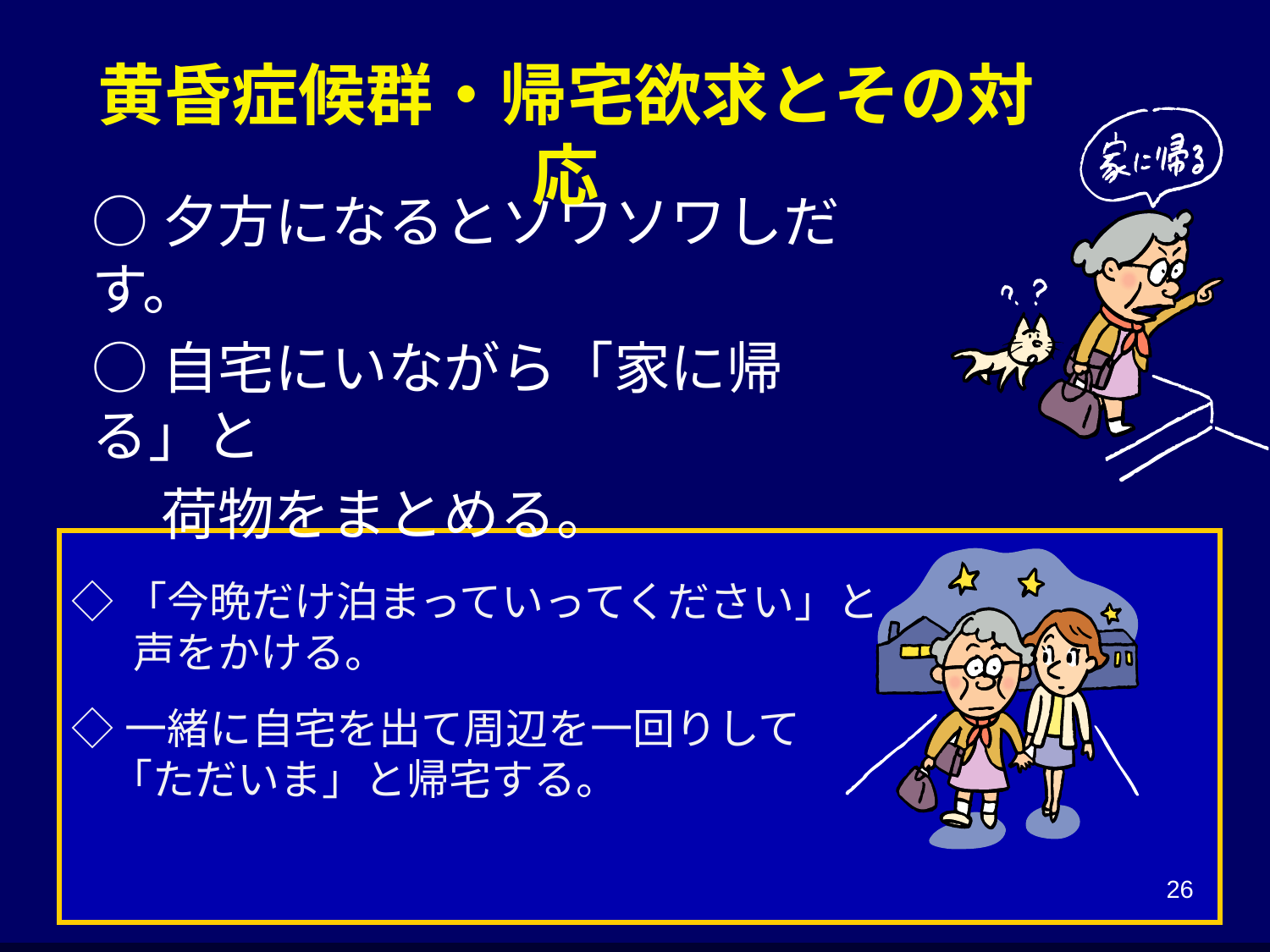

黄昏症候群・帰宅欲求とその対応

○夕方になるとソワソワしだす。
○自宅にいながら「家に帰る」と
　 荷物をまとめる。

◇「今晩だけ泊まっていってください」と
　  声をかける。

◇一緒に自宅を出て周辺を一回りして
   「ただいま」と帰宅する。

26